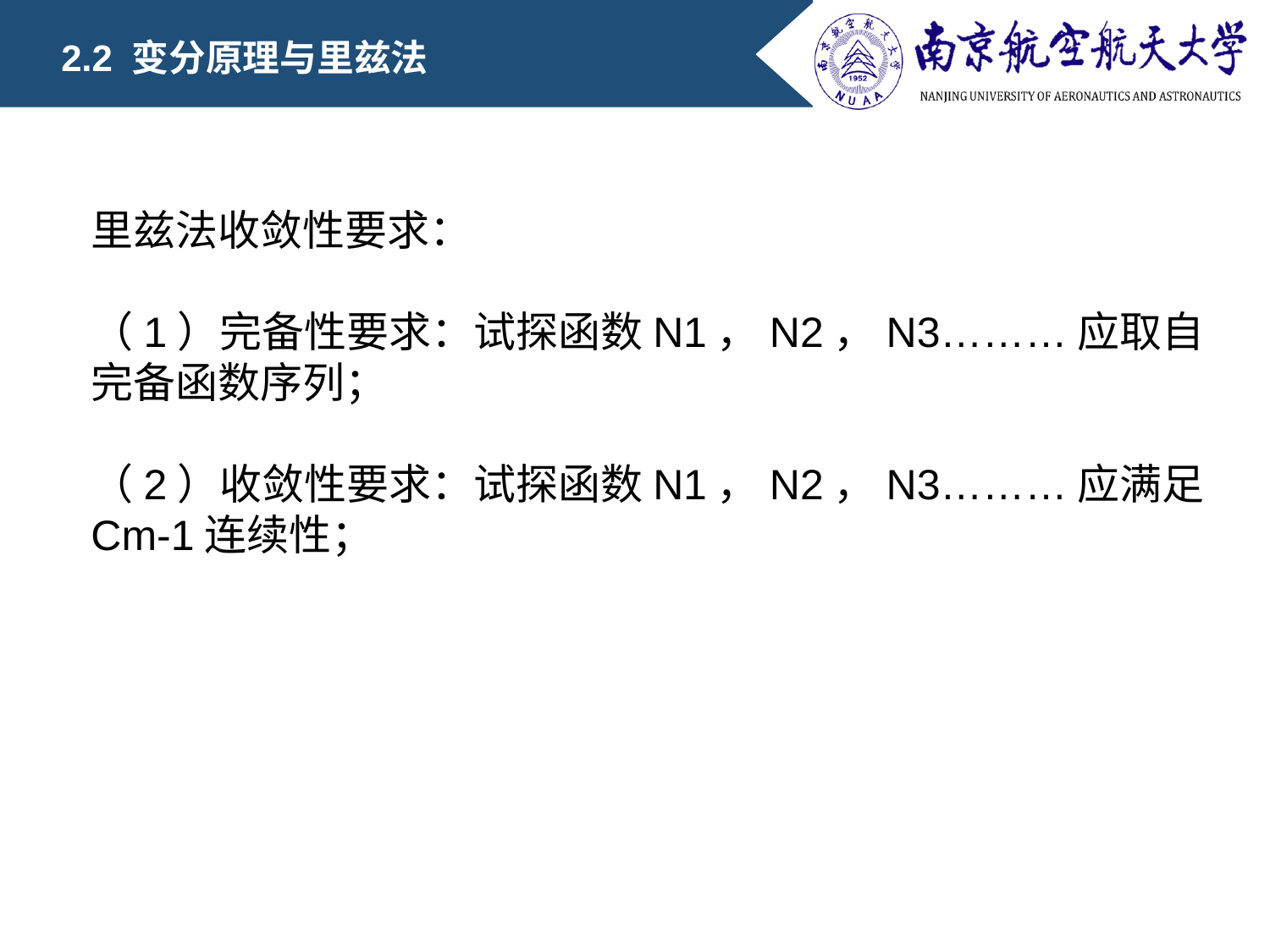

2.2 变分原理与里兹法
里兹法收敛性要求：

（1）完备性要求：试探函数N1，N2，N3………应取自完备函数序列；

（2）收敛性要求：试探函数N1，N2，N3………应满足Cm-1连续性；